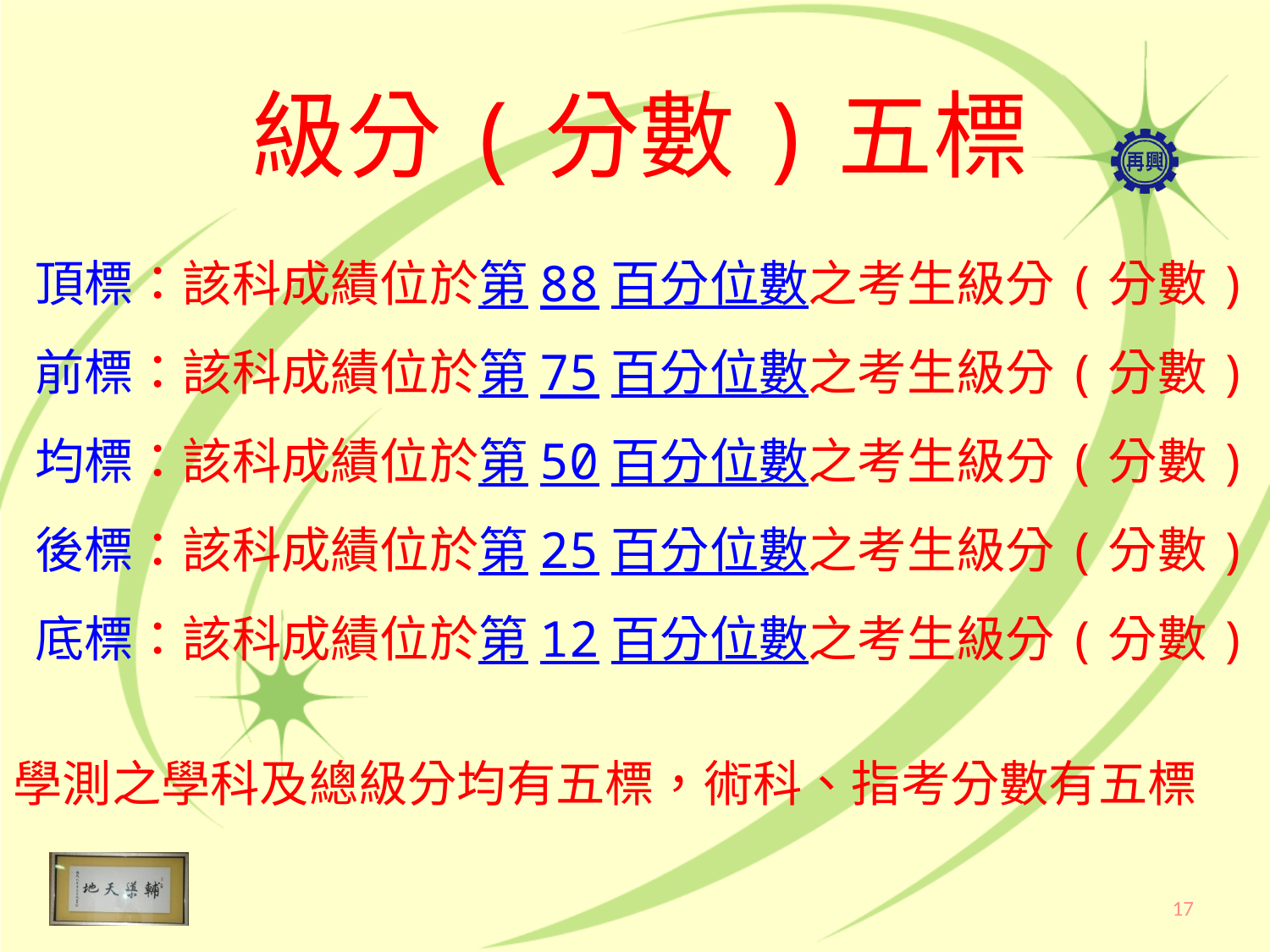

級分(分數)五標
頂標：該科成績位於第88百分位數之考生級分(分數)
前標：該科成績位於第75百分位數之考生級分(分數)
均標：該科成績位於第50百分位數之考生級分(分數)
後標：該科成績位於第25百分位數之考生級分(分數)
底標：該科成績位於第12百分位數之考生級分(分數)
學測之學科及總級分均有五標，術科、指考分數有五標
17